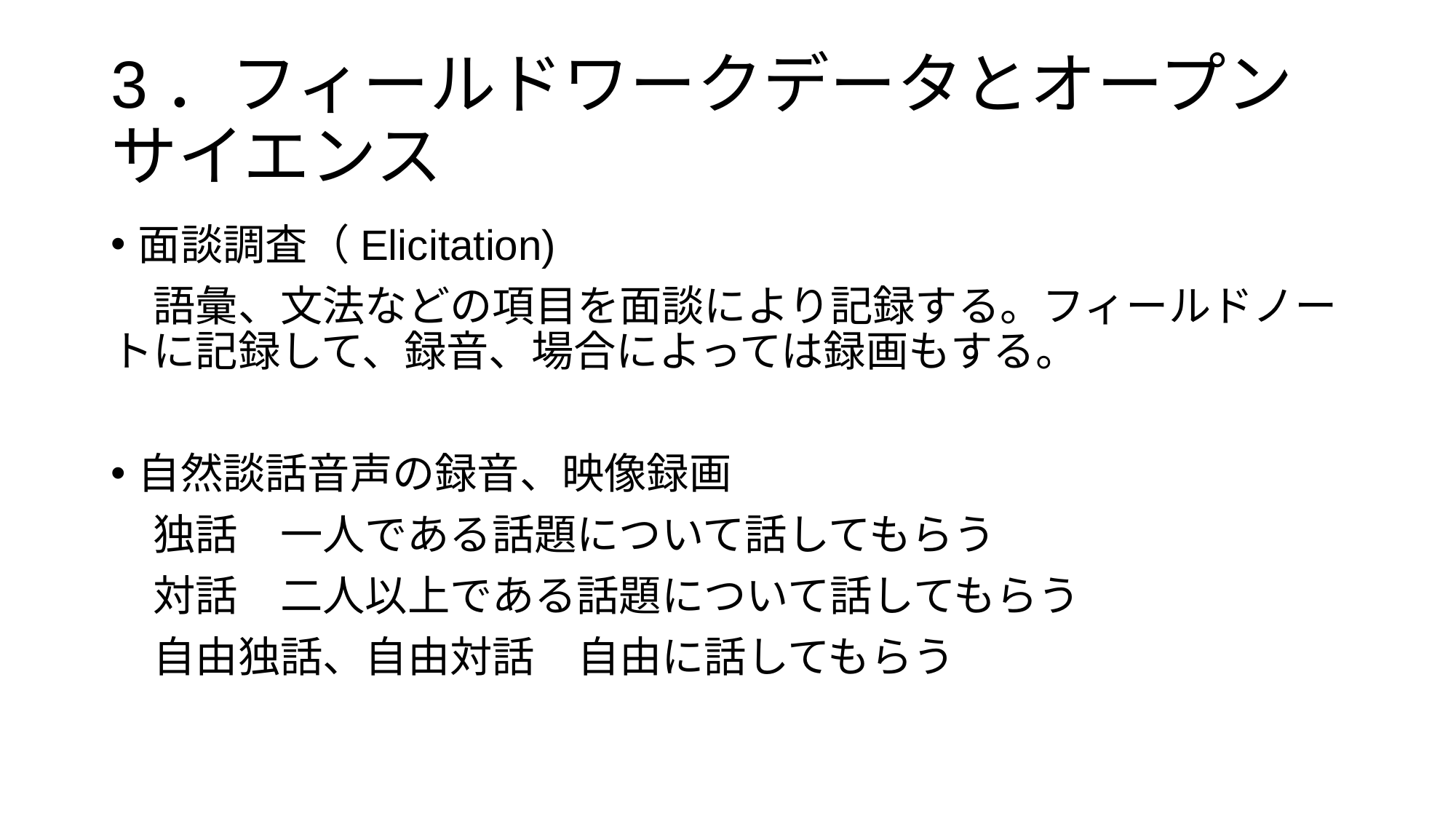

# 3．フィールドワークデータとオープンサイエンス
面談調査（Elicitation)
　語彙、文法などの項目を面談により記録する。フィールドノートに記録して、録音、場合によっては録画もする。

自然談話音声の録音、映像録画
　独話　一人である話題について話してもらう
　対話　二人以上である話題について話してもらう
　自由独話、自由対話　自由に話してもらう